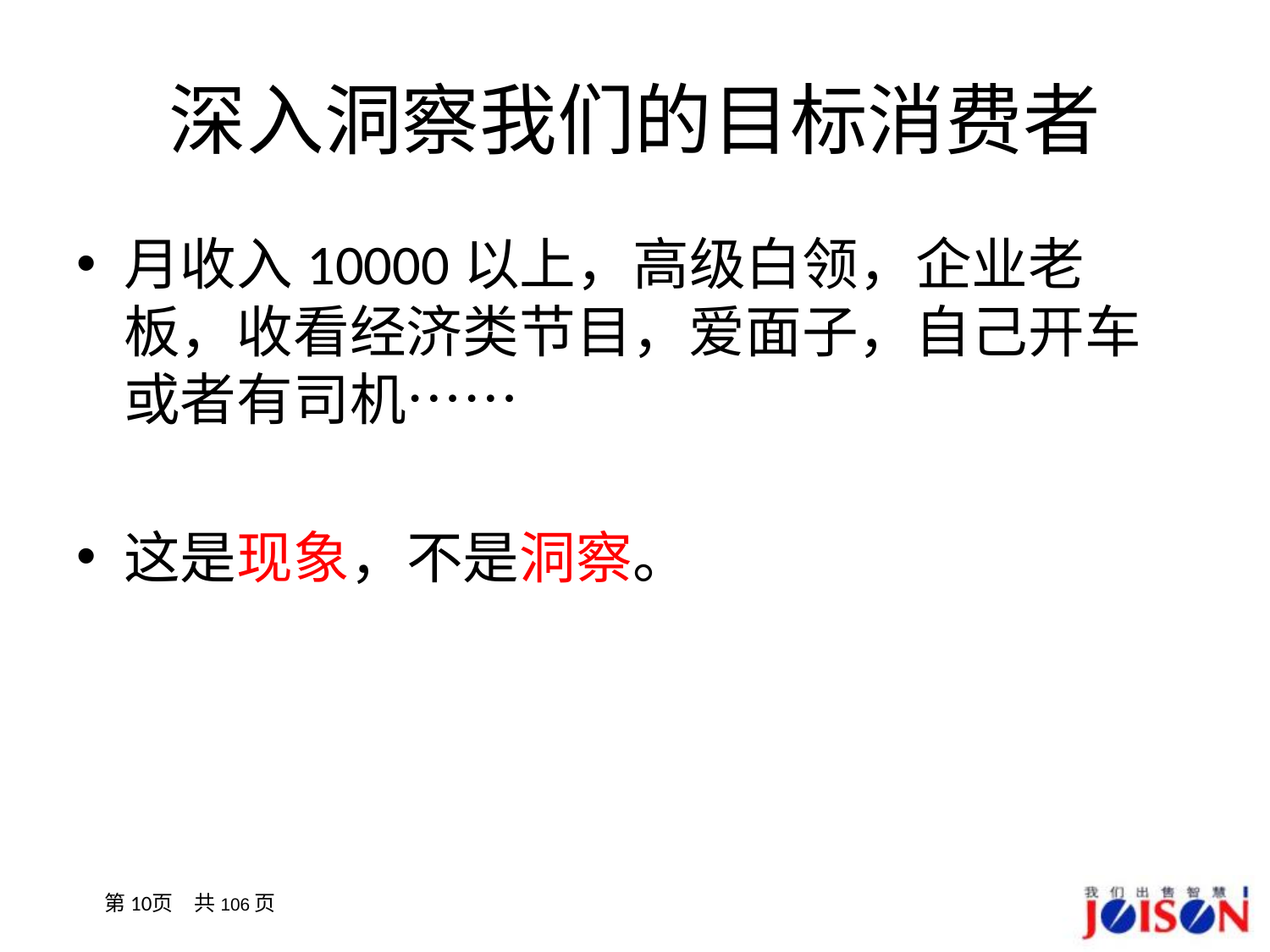

# 深入洞察我们的目标消费者
月收入10000以上，高级白领，企业老板，收看经济类节目，爱面子，自己开车或者有司机……

这是现象，不是洞察。